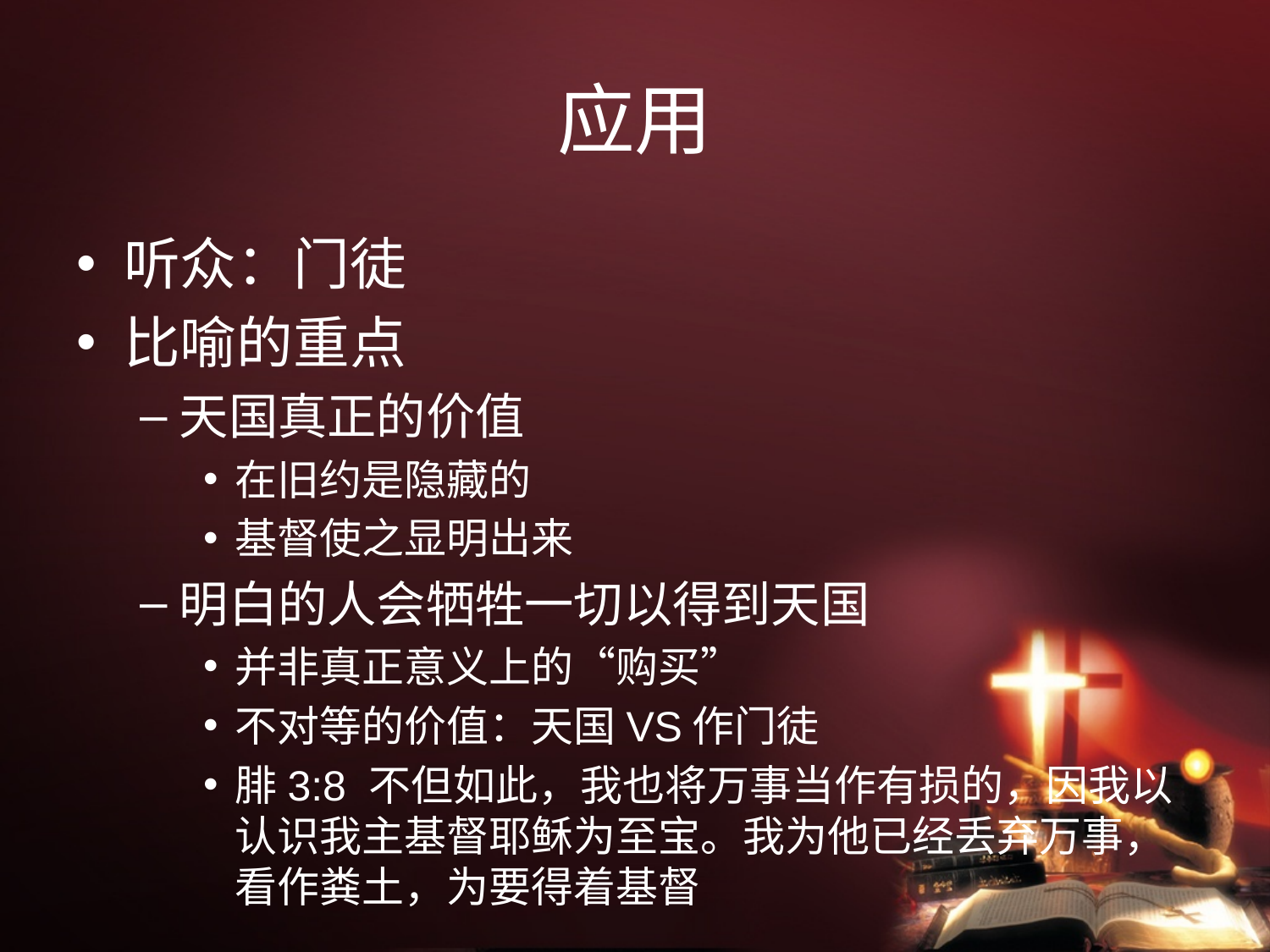

# 应用
听众：门徒
比喻的重点
天国真正的价值
在旧约是隐藏的
基督使之显明出来
明白的人会牺牲一切以得到天国
并非真正意义上的“购买”
不对等的价值：天国VS作门徒
腓3:8 不但如此，我也将万事当作有损的，因我以认识我主基督耶稣为至宝。我为他已经丢弃万事，看作粪土，为要得着基督